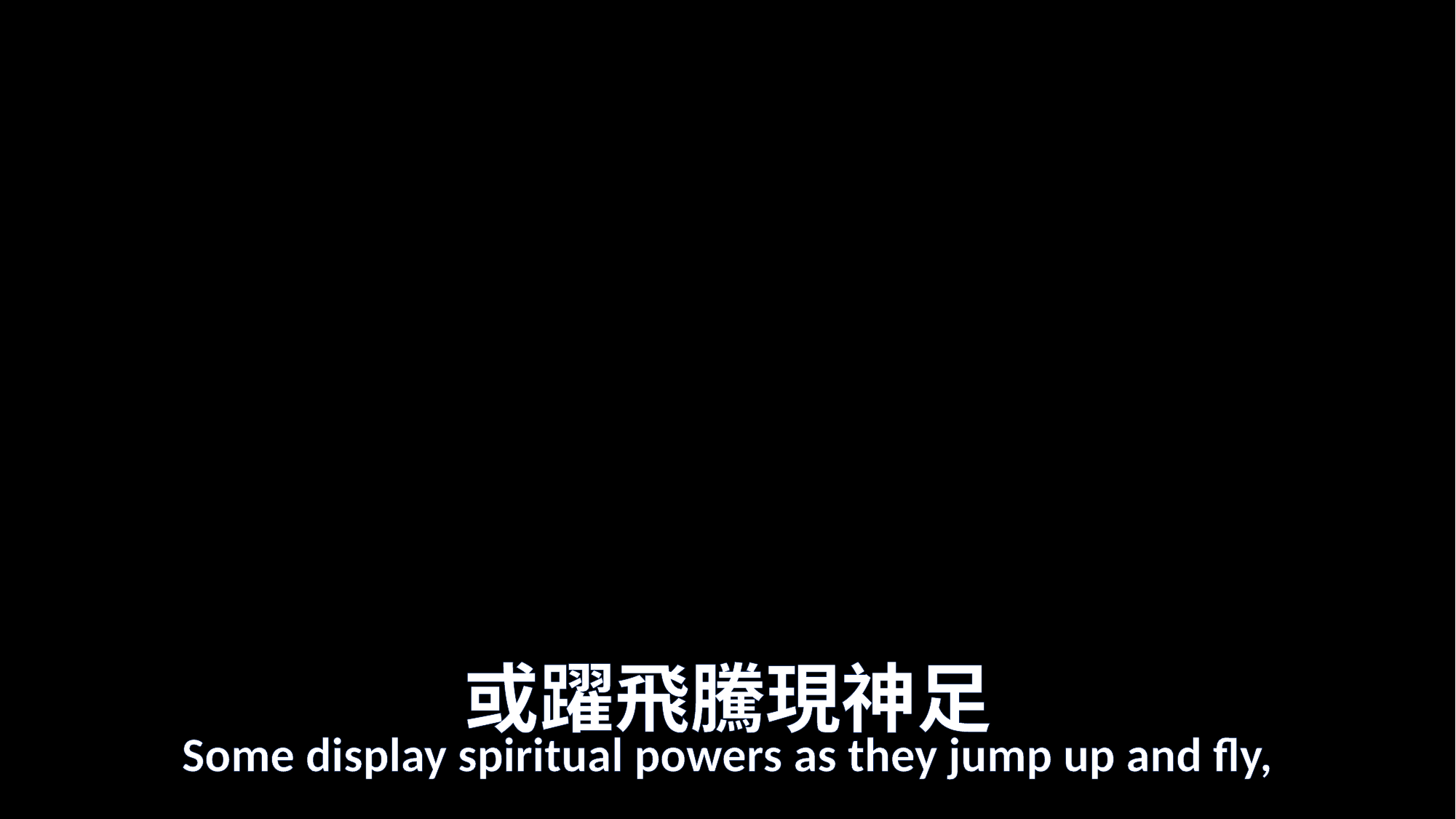

# 或躍飛騰現神足
Some display spiritual powers as they jump up and fly,